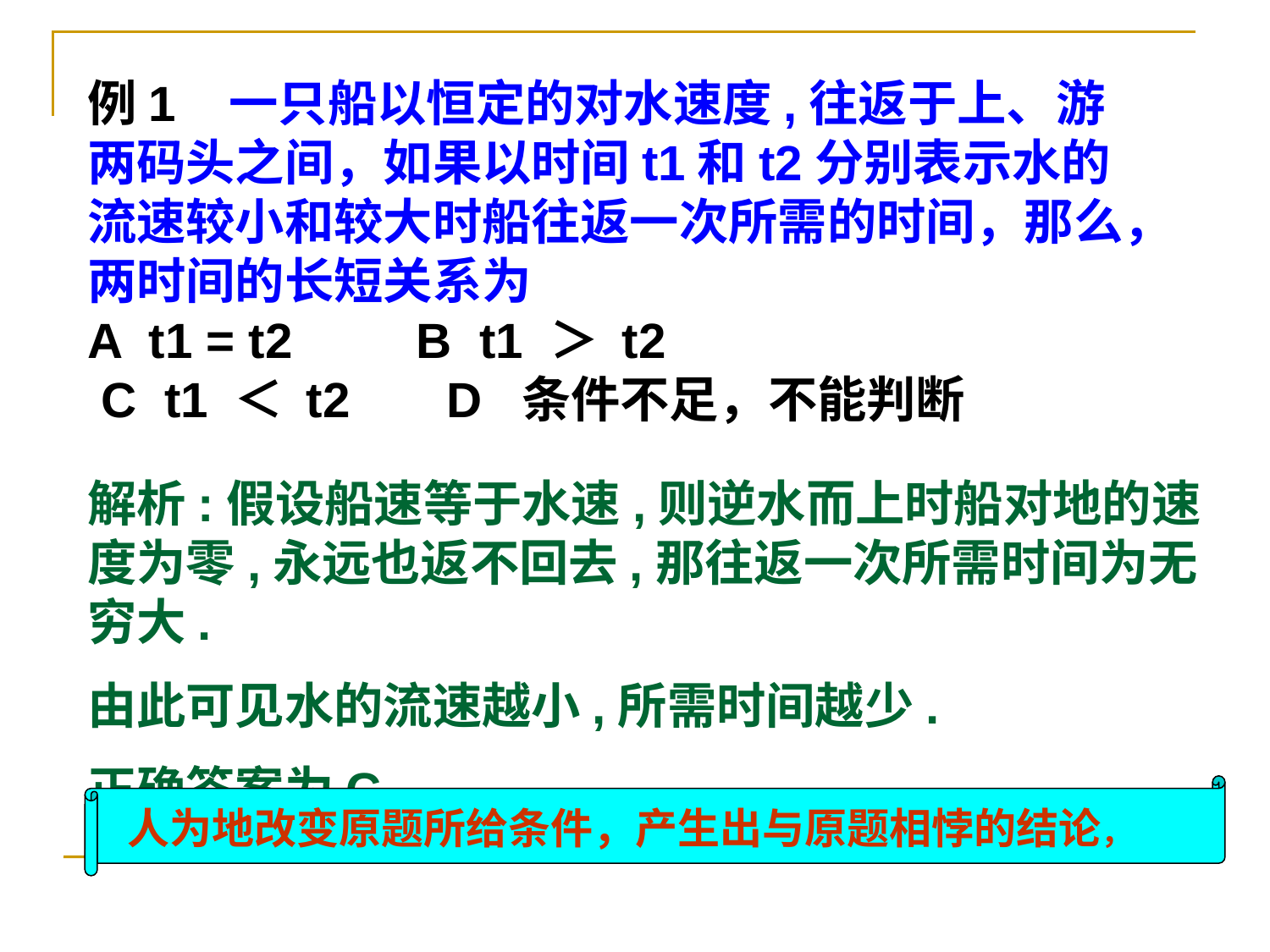

例1   一只船以恒定的对水速度,往返于上、游两码头之间，如果以时间t1和t2分别表示水的流速较小和较大时船往返一次所需的时间，那么，两时间的长短关系为
A  t1 = t2         B  t1 ＞ t2
 C  t1 ＜ t2       D  条件不足，不能判断
解析:假设船速等于水速,则逆水而上时船对地的速度为零,永远也返不回去,那往返一次所需时间为无穷大.
由此可见水的流速越小,所需时间越少.
正确答案为C

人为地改变原题所给条件，产生出与原题相悖的结论，